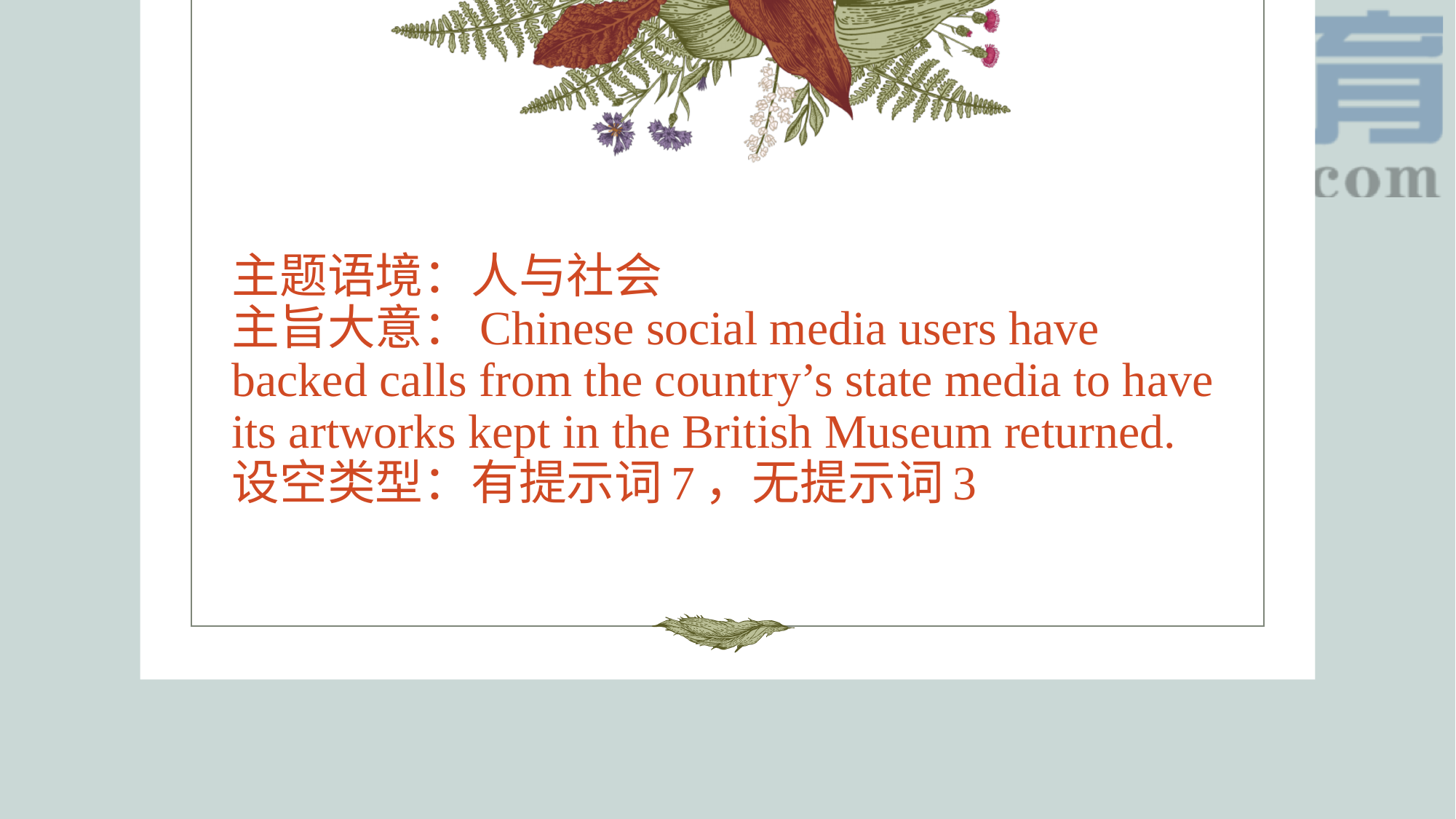

# 主题语境：人与社会 主旨大意：Chinese social media users have backed calls from the country’s state media to have its artworks kept in the British Museum returned. 设空类型：有提示词7，无提示词3
36